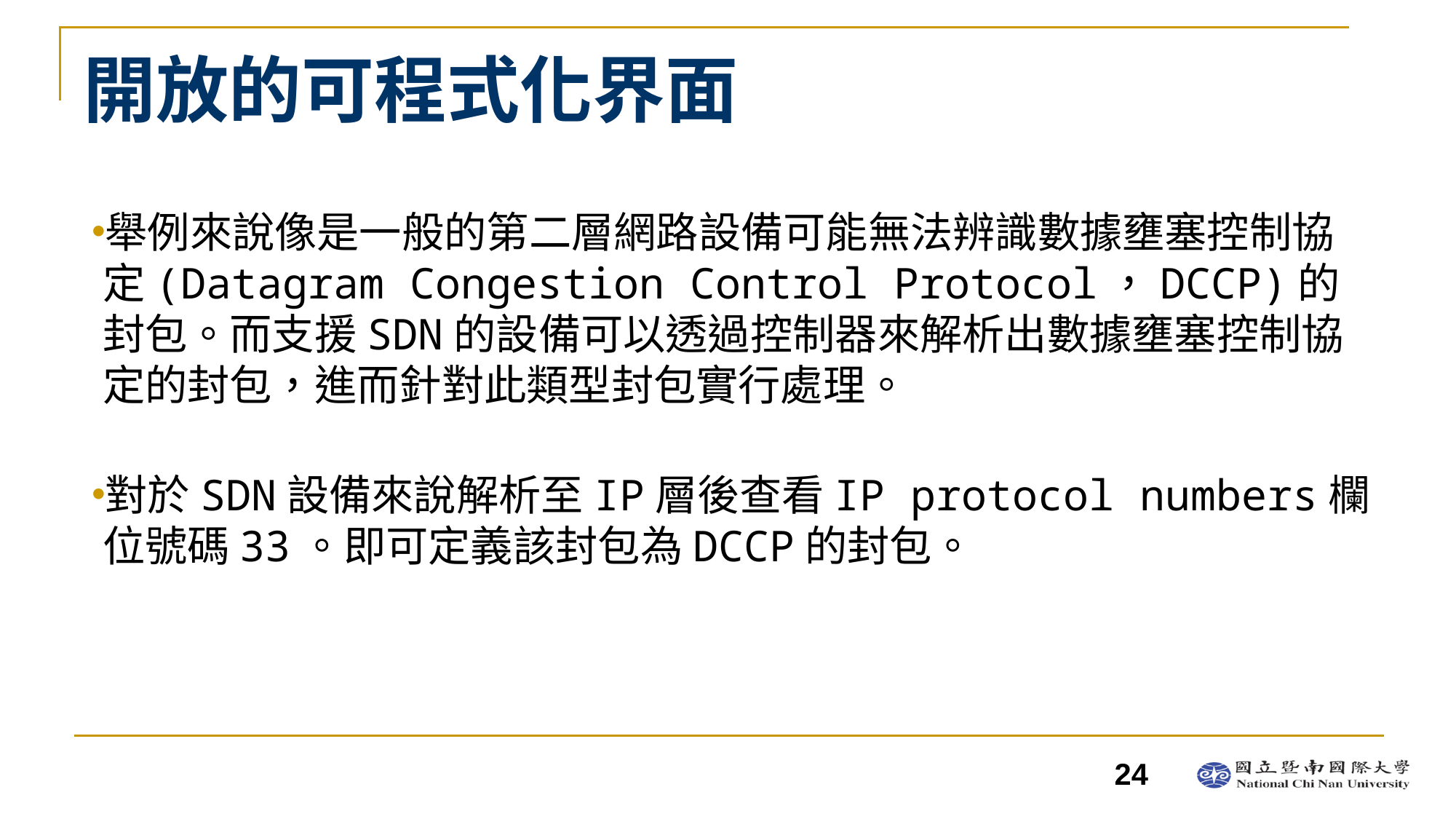

# 開放的可程式化界面
舉例來說像是一般的第二層網路設備可能無法辨識數據壅塞控制協定(Datagram Congestion Control Protocol，DCCP)的封包。而支援SDN的設備可以透過控制器來解析出數據壅塞控制協定的封包，進而針對此類型封包實行處理。

對於SDN設備來說解析至IP層後查看IP protocol numbers欄位號碼33。即可定義該封包為DCCP的封包。